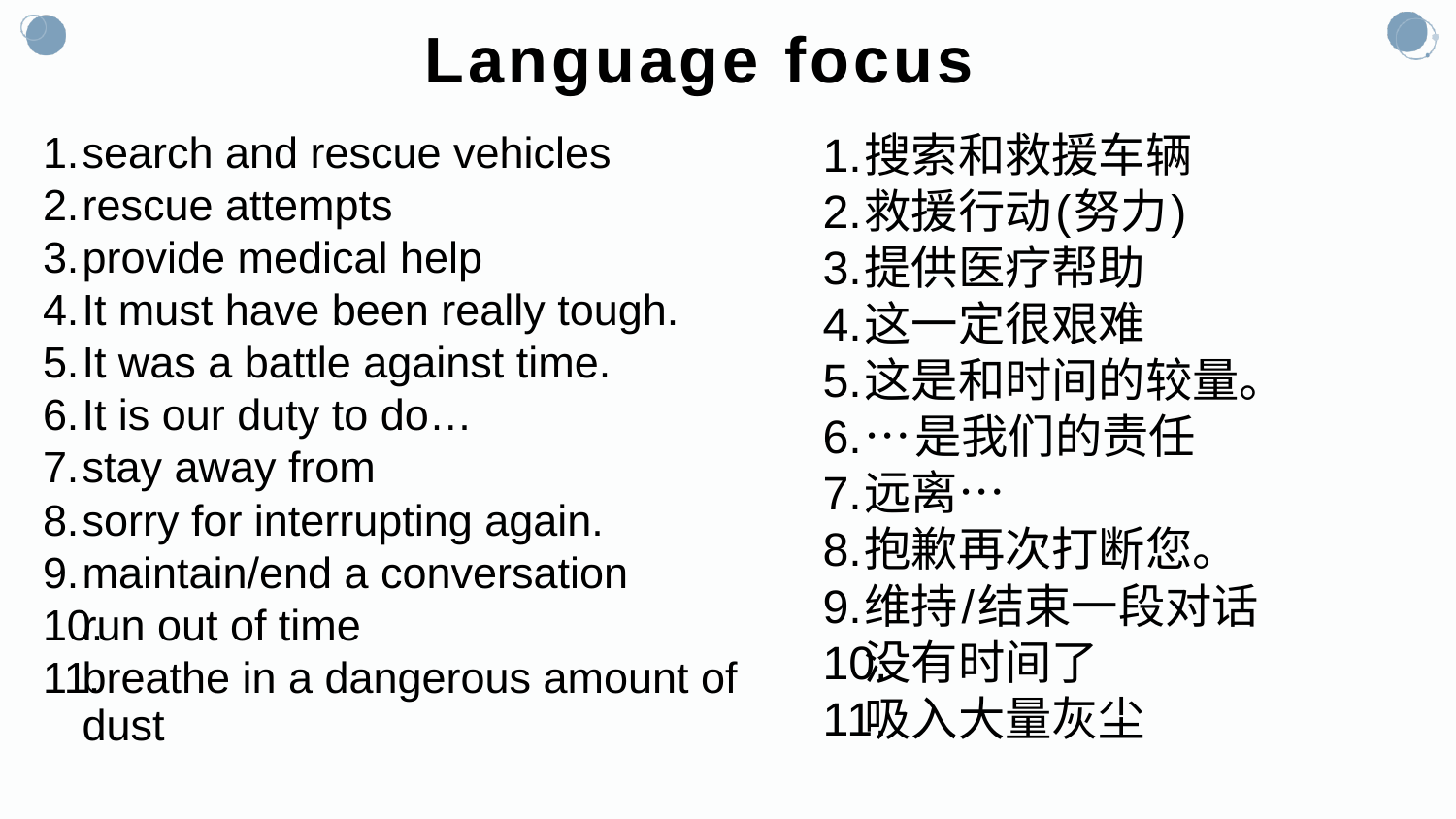

# Language focus
search and rescue vehicles
rescue attempts
provide medical help
It must have been really tough.
It was a battle against time.
It is our duty to do…
stay away from
sorry for interrupting again.
maintain/end a conversation
run out of time
breathe in a dangerous amount of dust

搜索和救援车辆
救援行动(努力)
提供医疗帮助
这一定很艰难
这是和时间的较量。
…是我们的责任
远离…
抱歉再次打断您。
维持/结束一段对话
没有时间了
吸入大量灰尘